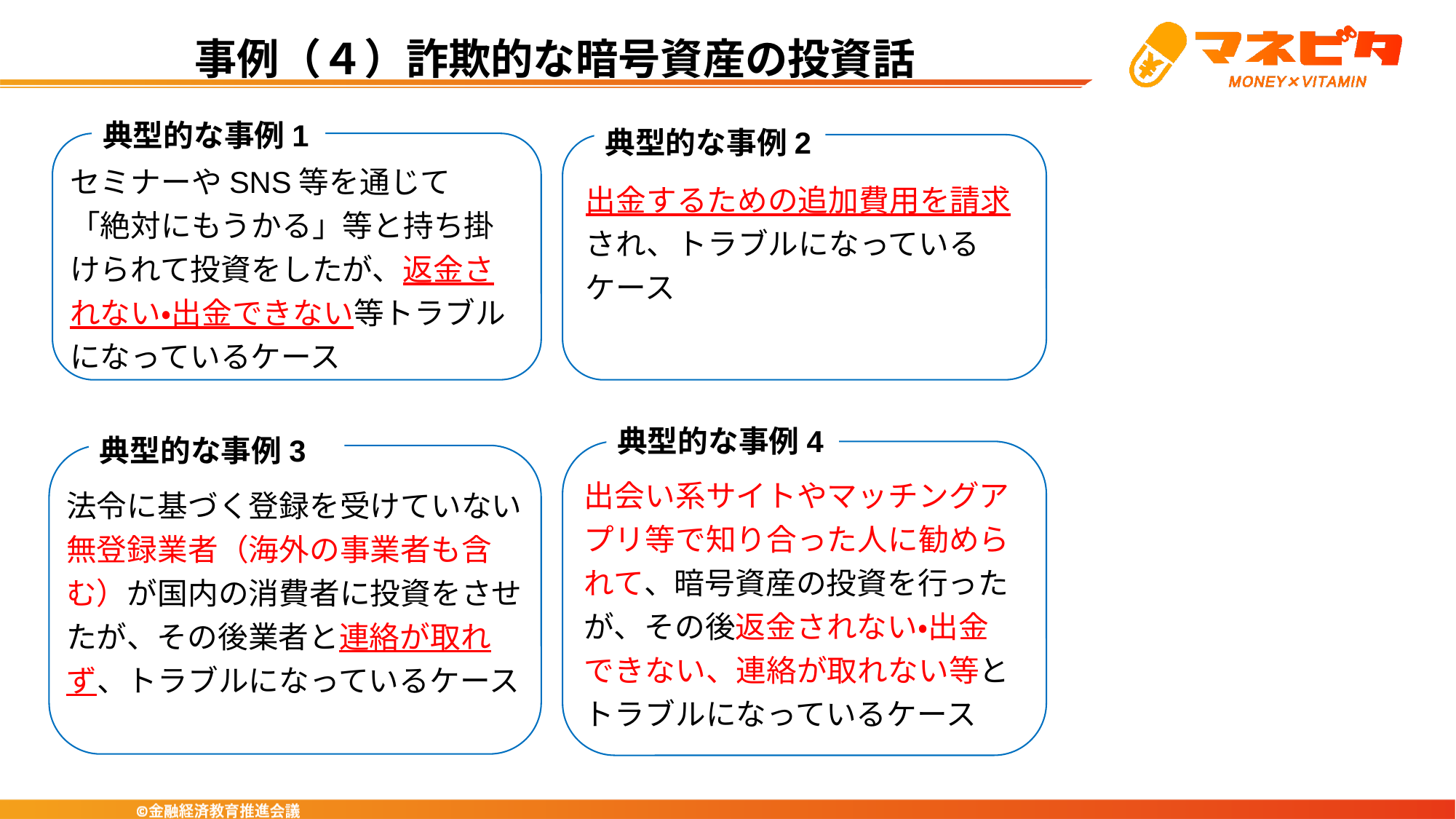

事例（４）詐欺的な暗号資産の投資話
典型的な事例1
典型的な事例2

セミナーやSNS等を通じて「絶対にもうかる」等と持ち掛けられて投資をしたが、返金されない・出金できない等トラブルになっているケース
出金するための追加費用を請求され、トラブルになっているケース
典型的な事例4
典型的な事例3

出会い系サイトやマッチングアプリ等で知り合った人に勧められて、暗号資産の投資を行ったが、その後返金されない・出金できない、連絡が取れない等とトラブルになっているケース
法令に基づく登録を受けていない無登録業者（海外の事業者も含む）が国内の消費者に投資をさせたが、その後業者と連絡が取れず、トラブルになっているケース